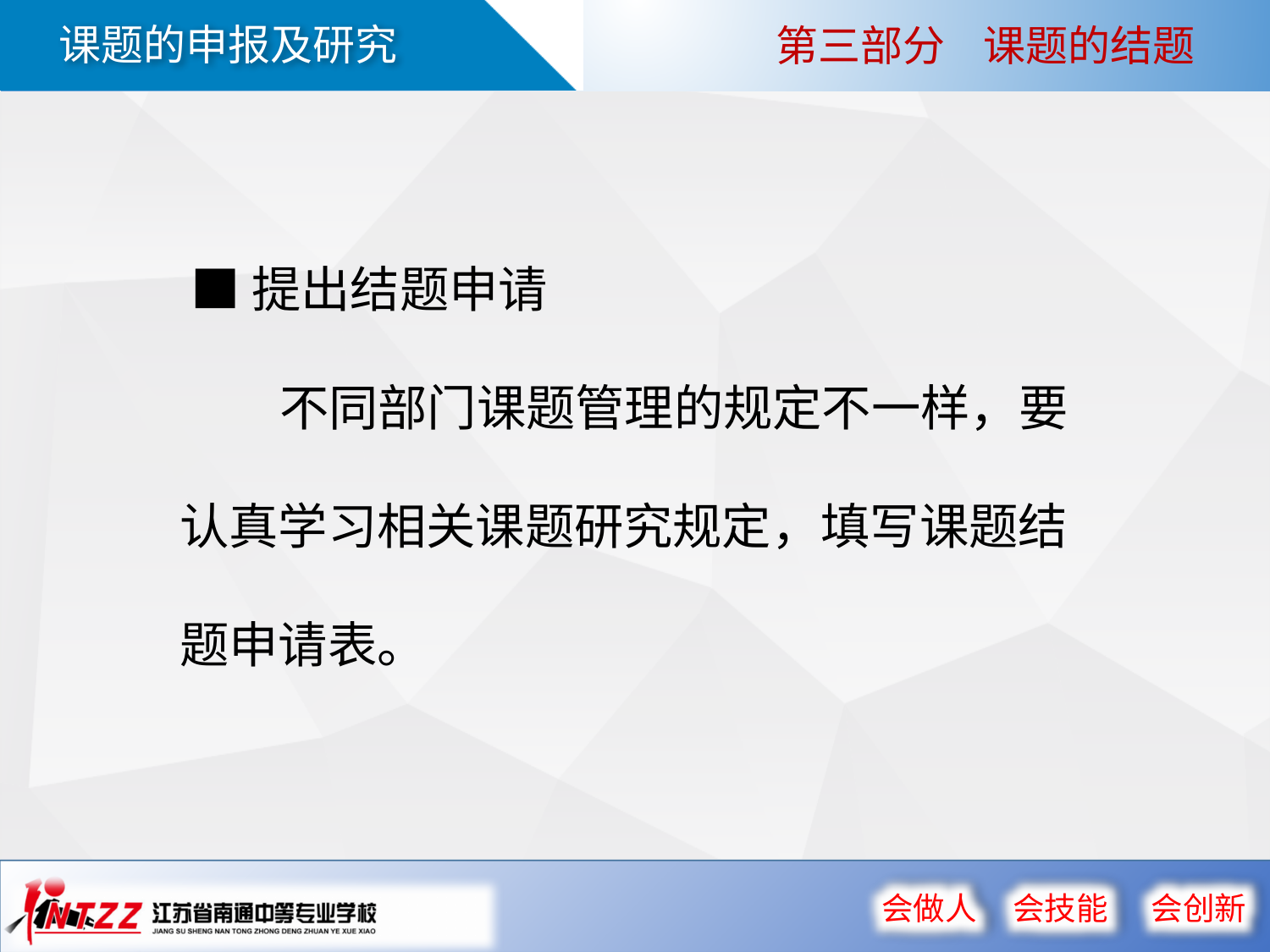

第三部分    课题的结题
 ■提出结题申请
        不同部门课题管理的规定不一样，要认真学习相关课题研究规定，填写课题结题申请表。